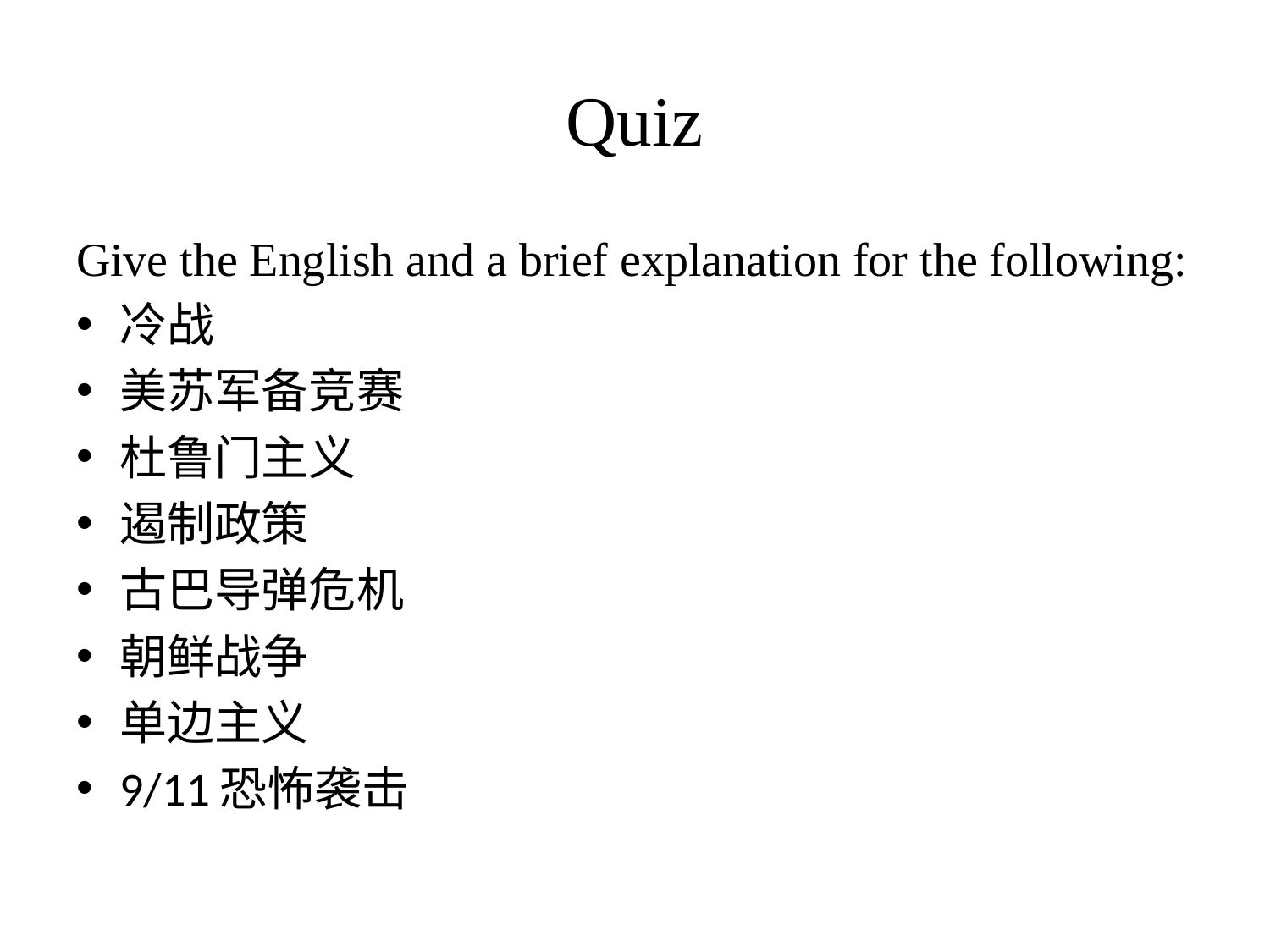

# Quiz
Give the English and a brief explanation for the following:
冷战
美苏军备竞赛
杜鲁门主义
遏制政策
古巴导弹危机
朝鲜战争
单边主义
9/11恐怖袭击